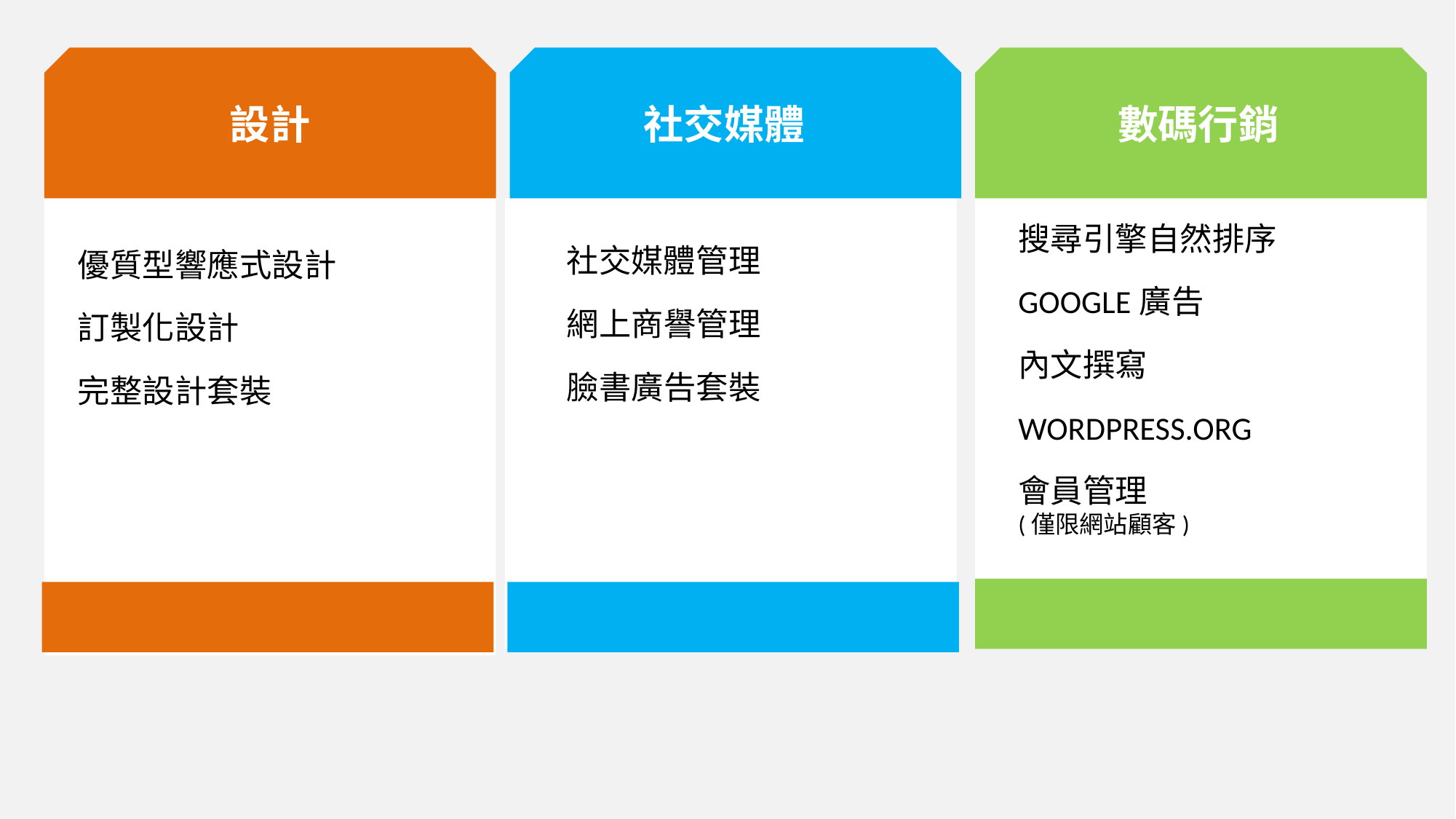

社交媒體
數碼行銷
設計

搜尋引擎自然排序
GOOGLE廣告
內文撰寫
WORDPRESS.ORG
會員管理
(僅限網站顧客)
社交媒體管理
網上商譽管理
臉書廣告套裝
優質型響應式設計
訂製化設計
完整設計套裝